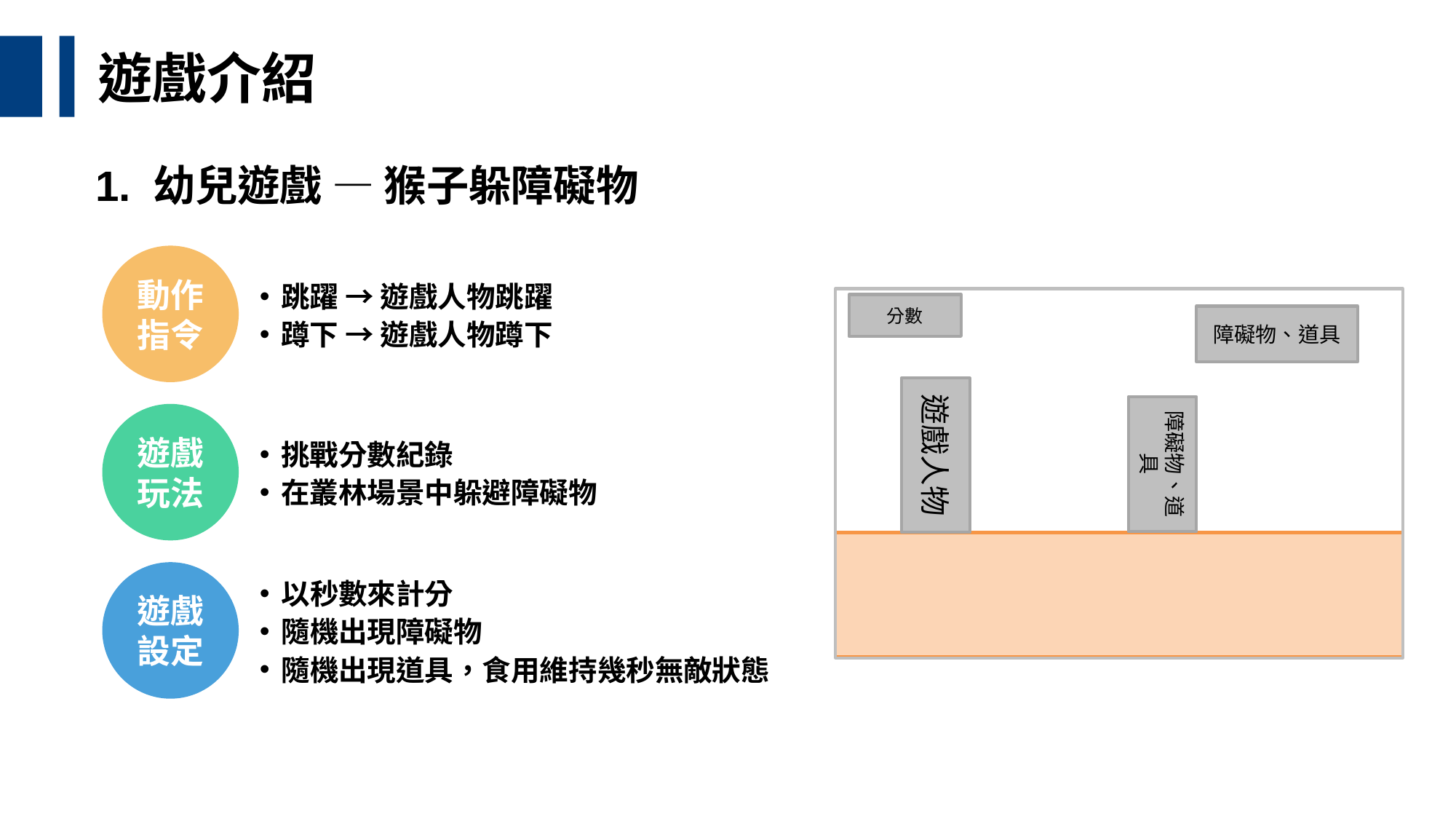

遊戲介紹
1. 幼兒遊戲 — 猴子躲障礙物
動作
指令
跳躍 → 遊戲人物跳躍
蹲下 → 遊戲人物蹲下

障礙物、道具
遊戲人物
障礙物、道具

分數
遊戲
玩法
挑戰分數紀錄
在叢林場景中躲避障礙物
遊戲
設定
以秒數來計分
隨機出現障礙物
隨機出現道具，食用維持幾秒無敵狀態